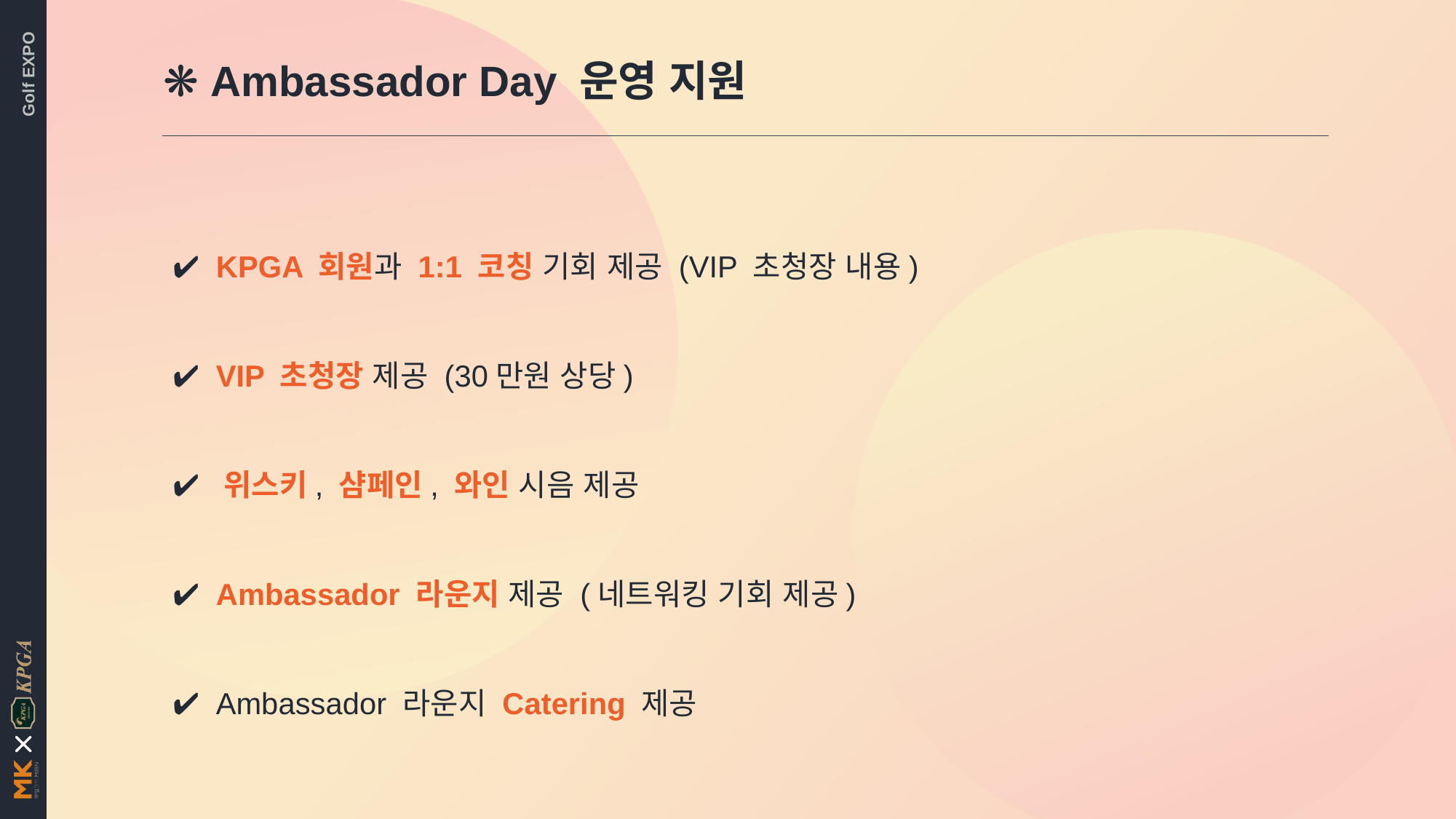

❋ Ambassador Day 운영 지원
✔️  KPGA 회원과 1:1 코칭 기회 제공 (VIP 초청장 내용)
✔️  VIP 초청장 제공 (30만원 상당)
✔️  위스키, 샴페인, 와인 시음 제공
✔️  Ambassador 라운지 제공 (네트워킹 기회 제공)
✔️  Ambassador 라운지 Catering 제공